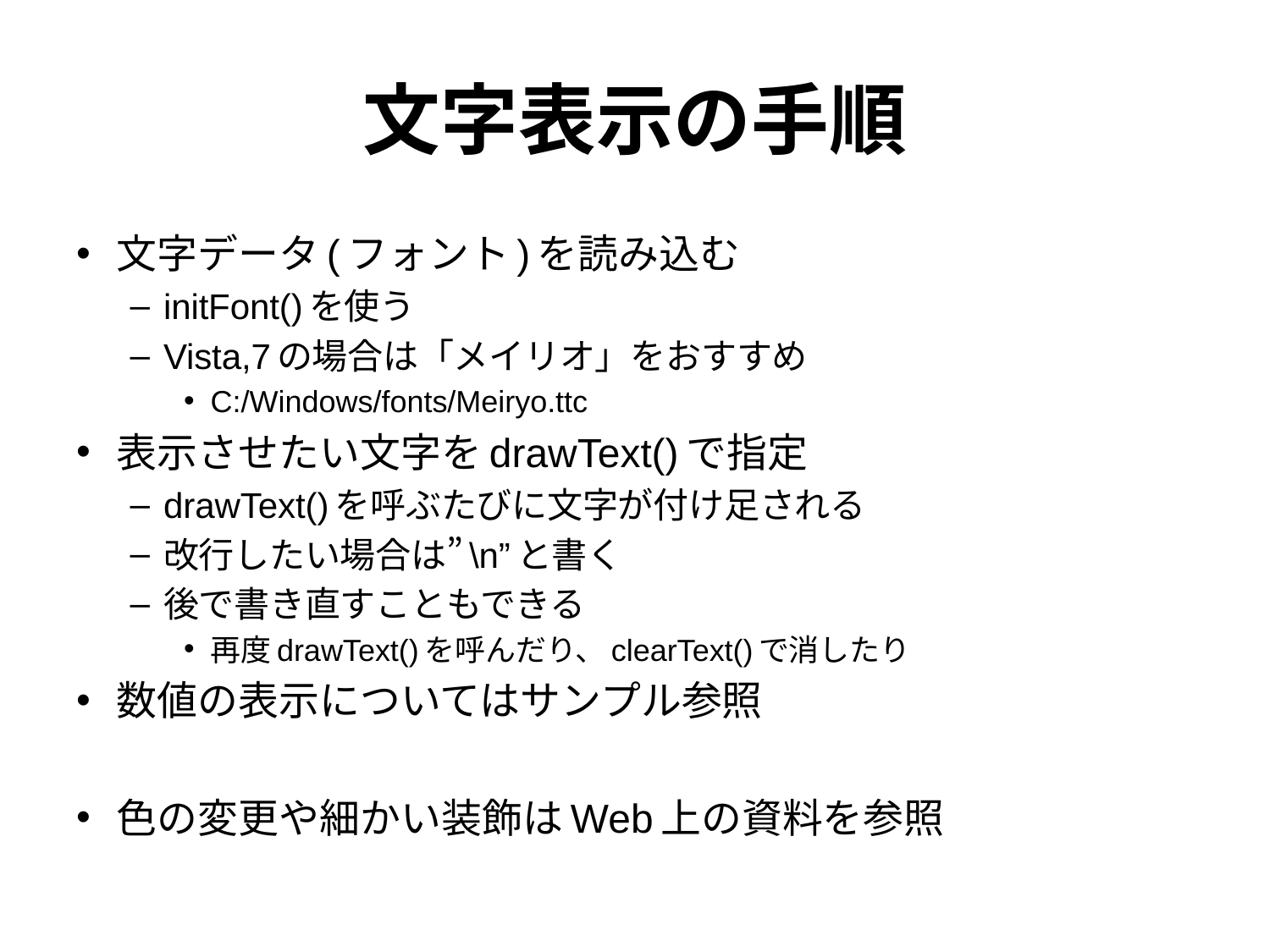

# 文字表示の手順
文字データ(フォント)を読み込む
initFont()を使う
Vista,7の場合は「メイリオ」をおすすめ
C:/Windows/fonts/Meiryo.ttc
表示させたい文字をdrawText()で指定
drawText()を呼ぶたびに文字が付け足される
改行したい場合は”\n”と書く
後で書き直すこともできる
再度drawText()を呼んだり、clearText()で消したり
数値の表示についてはサンプル参照

色の変更や細かい装飾はWeb上の資料を参照